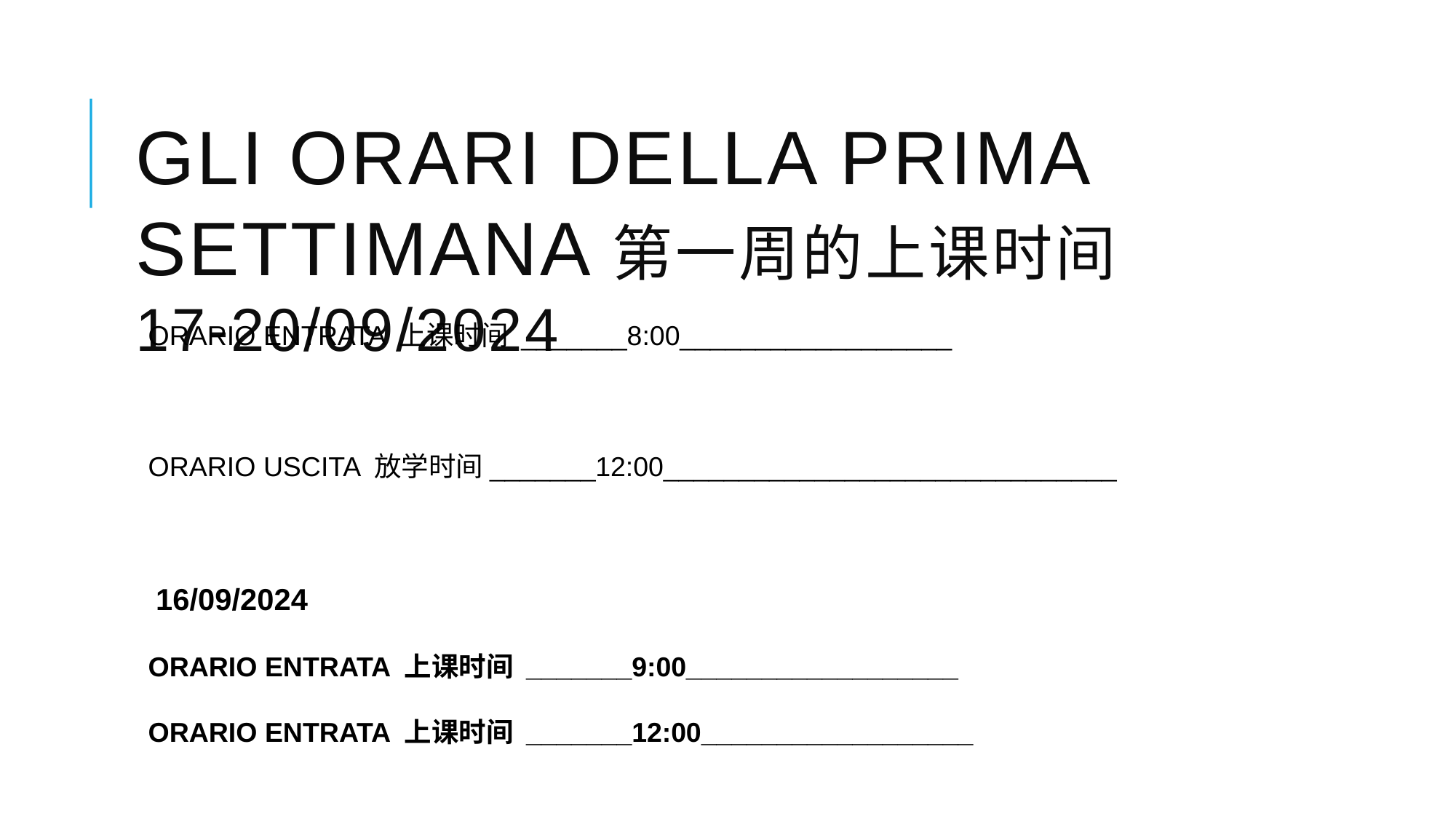

GLI ORARI DELLA prima settimana第一周的上课时间 17-20/09/2024

ORARIO ENTRATA 上课时间 _______8:00__________________

ORARIO USCITA 放学时间_______12:00______________________________

 16/09/2024
ORARIO ENTRATA 上课时间 _______9:00__________________

ORARIO ENTRATA 上课时间 _______12:00__________________